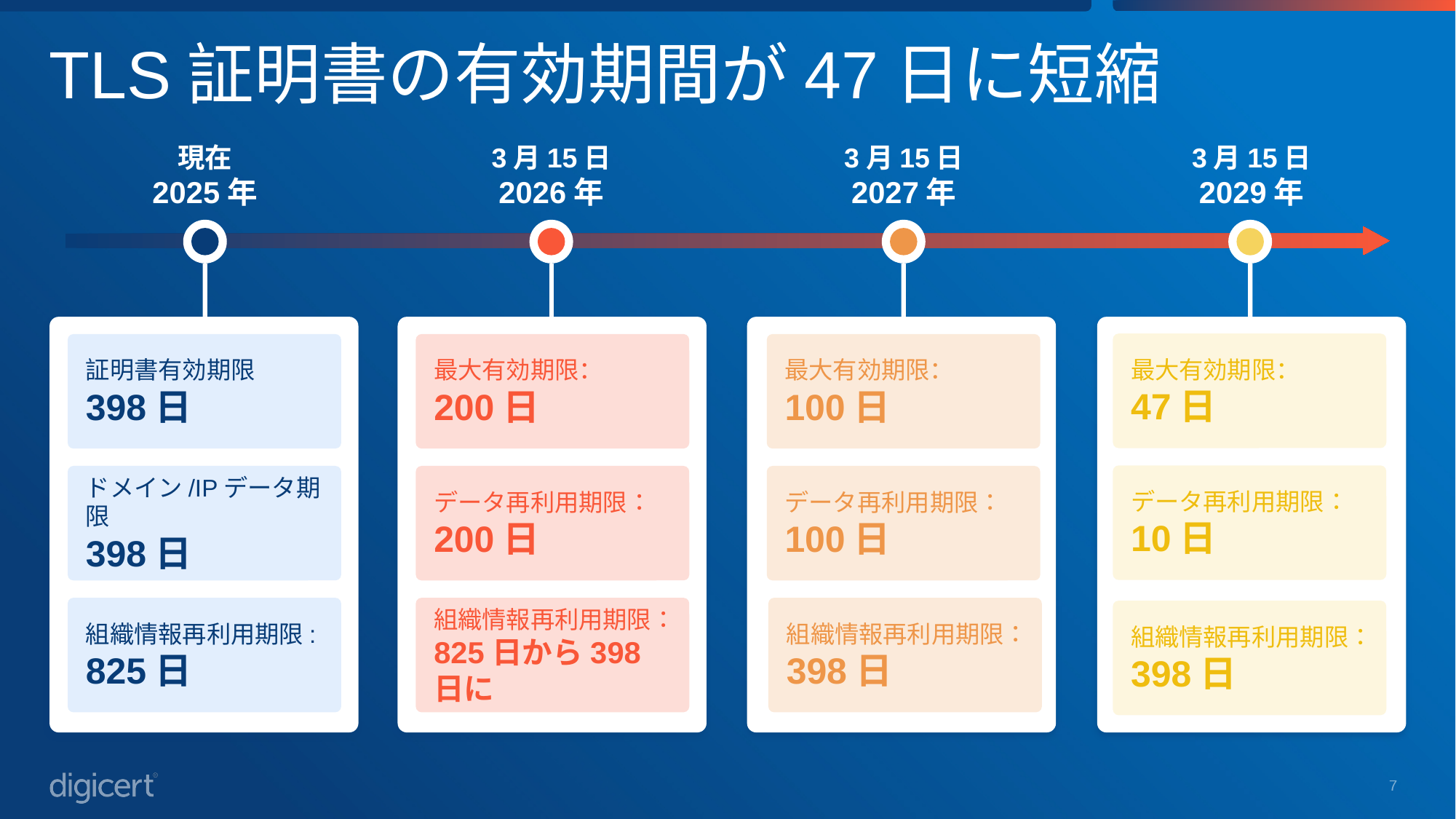

# TLS証明書の有効期間が47日に短縮
現在
2025年
3月15日
2026年
3月15日
2027年
3月15日
2029年

最大有効期限：
47日
証明書有効期限
398日
最大有効期限：
200日
最大有効期限：
100日
データ再利用期限：
10日
ドメイン/IPデータ期限
398日
データ再利用期限：
200日
データ再利用期限：
100日
組織情報再利用期限: 825日
組織情報再利用期限：
825日から398日に
組織情報再利用期限：
398日
組織情報再利用期限：
398日